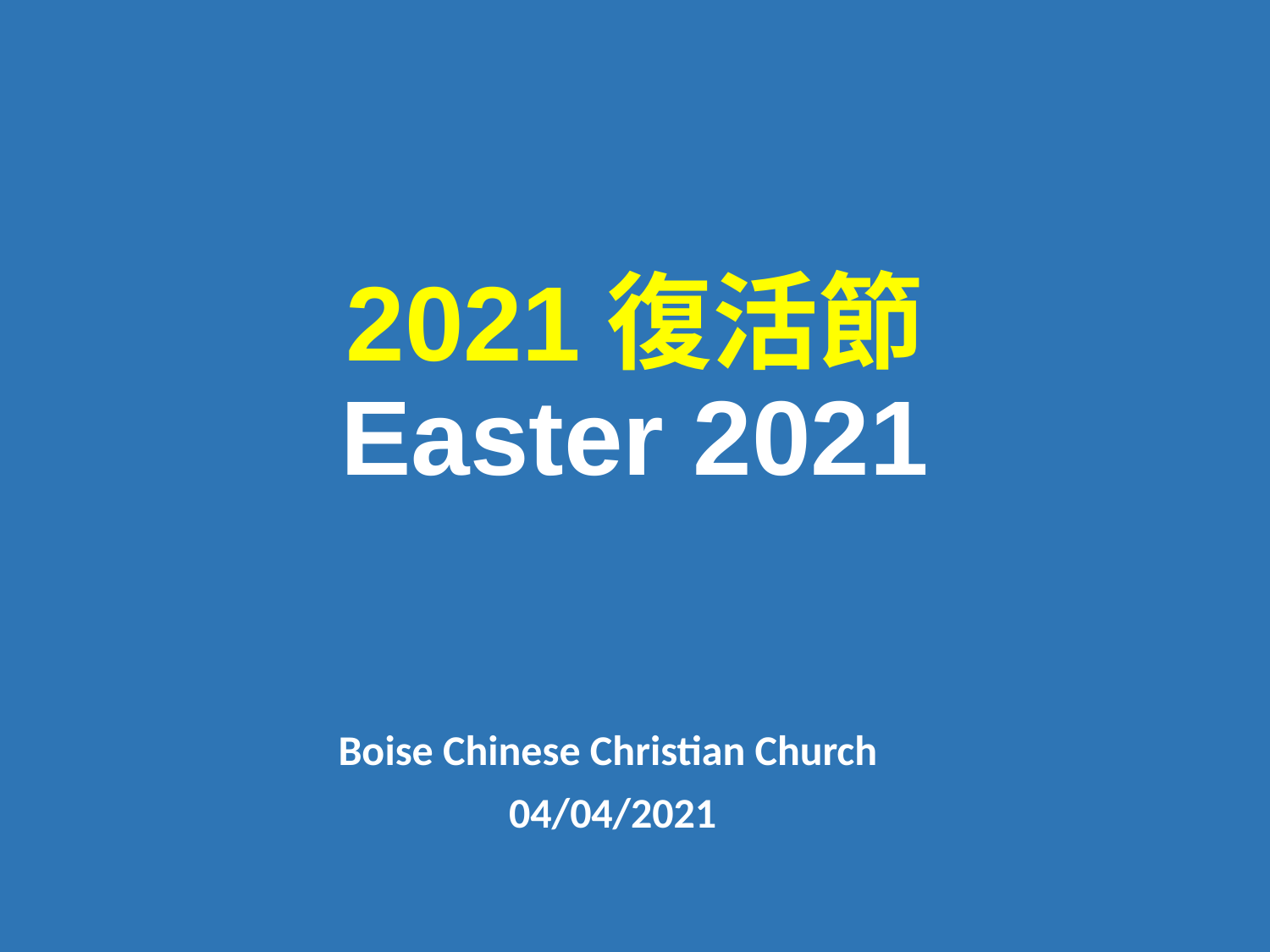

# 2021復活節 Easter 2021
Boise Chinese Christian Church
04/04/2021